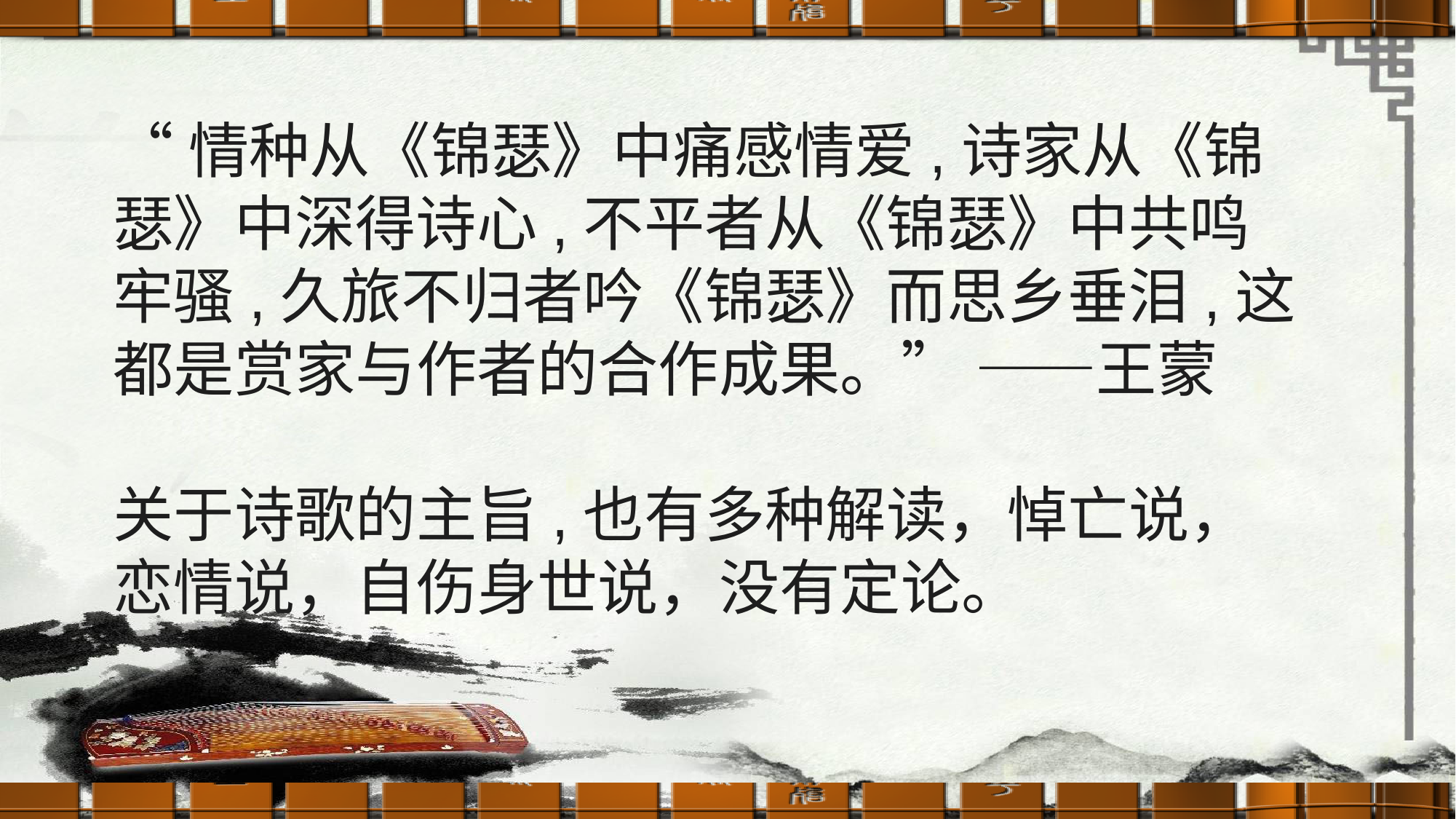

“情种从《锦瑟》中痛感情爱,诗家从《锦瑟》中深得诗心,不平者从《锦瑟》中共鸣牢骚,久旅不归者吟《锦瑟》而思乡垂泪,这都是赏家与作者的合作成果。” ——王蒙

关于诗歌的主旨,也有多种解读，悼亡说，恋情说，自伤身世说，没有定论。